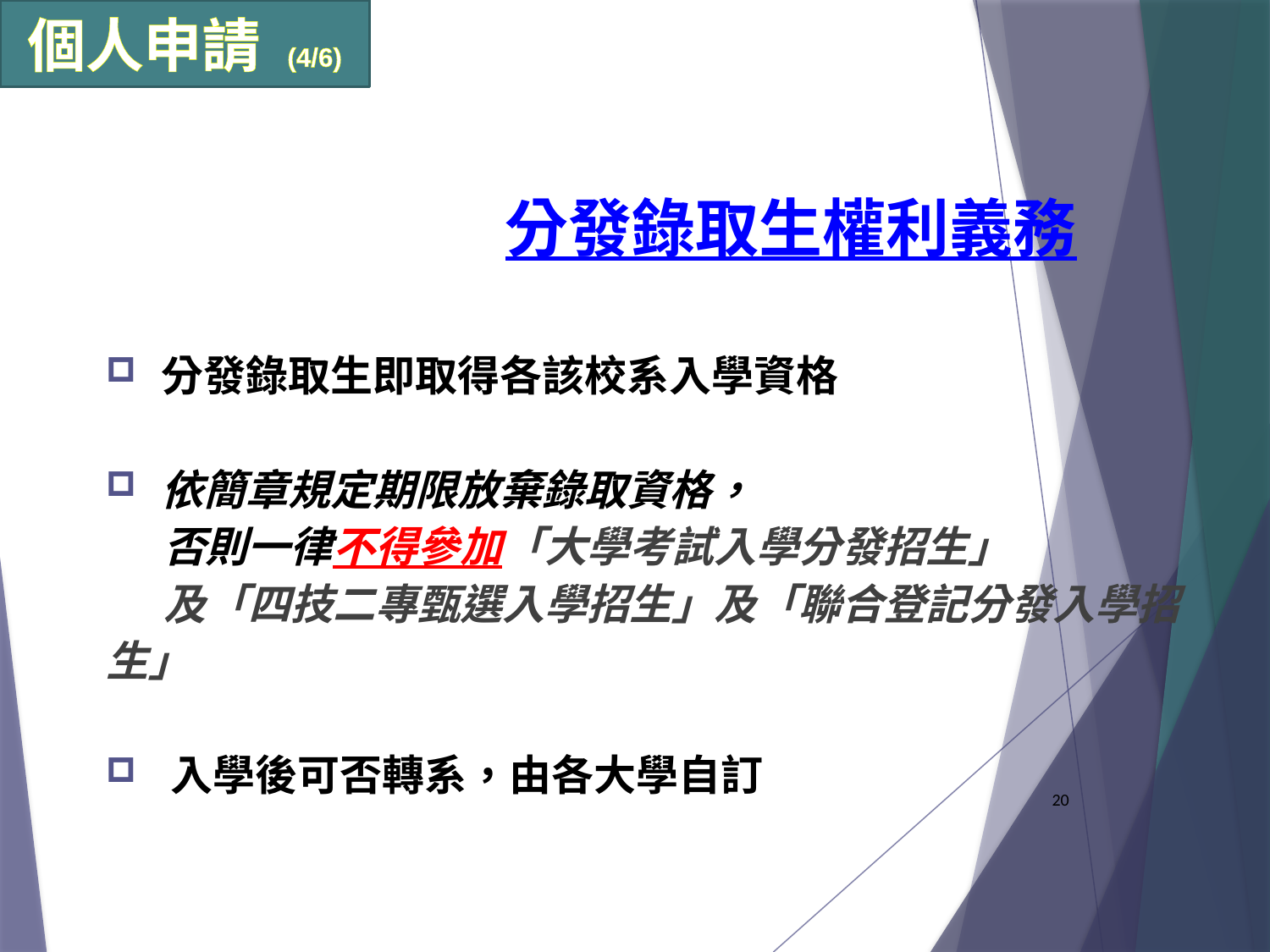

個人申請 (4/6)
分發錄取生權利義務
 分發錄取生即取得各該校系入學資格

 依簡章規定期限放棄錄取資格，
     否則一律不得參加「大學考試入學分發招生」
     及「四技二專甄選入學招生」及「聯合登記分發入學招生」

  入學後可否轉系，由各大學自訂
20